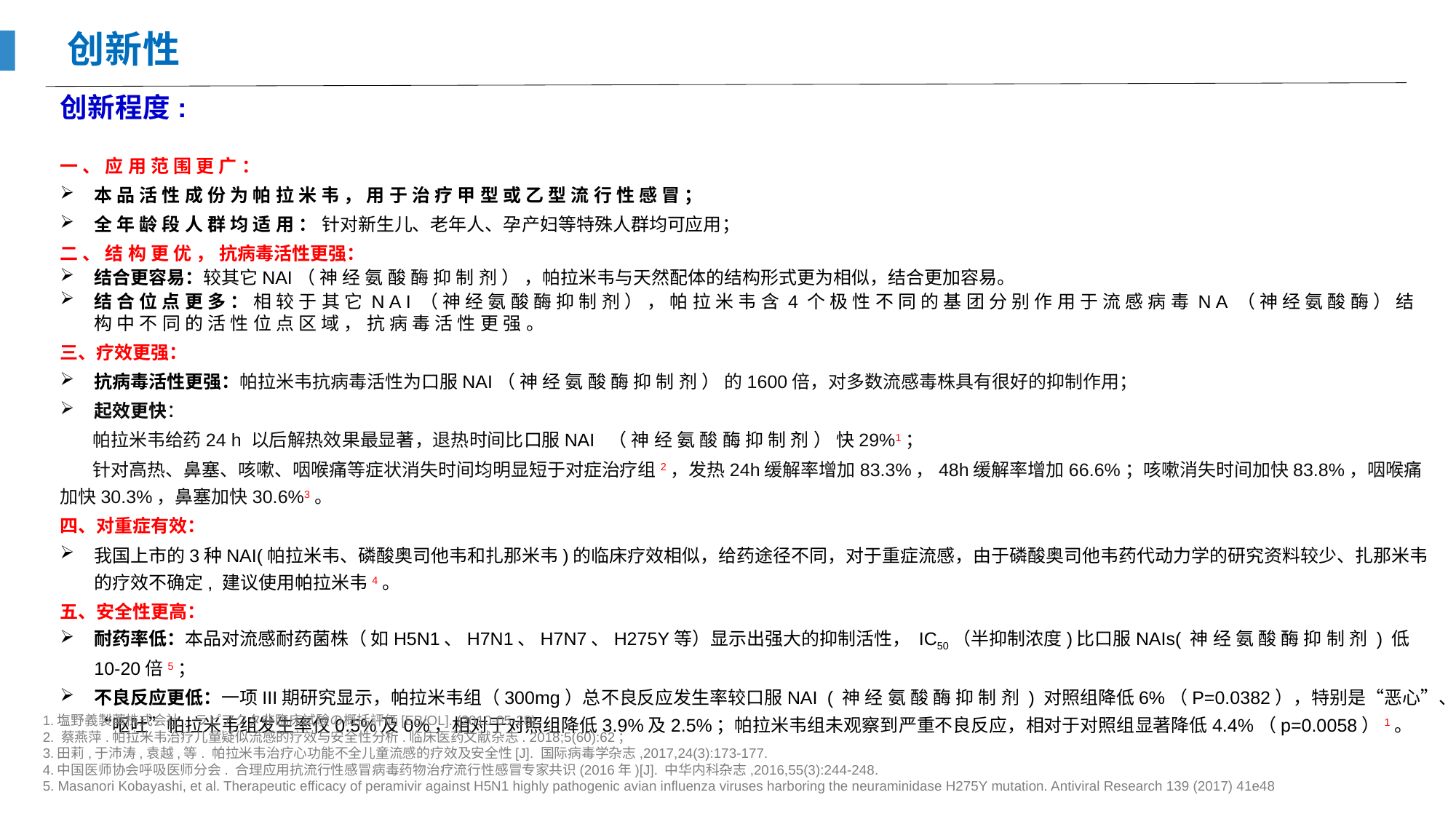

创新性
创新程度:

一、应用范围更广：
本品活性成份为帕拉米韦，用于治疗甲型或乙型流行性感冒；
全年龄段人群均适用：针对新生儿、老年人、孕产妇等特殊人群均可应用；
二、结构更优，抗病毒活性更强：
结合更容易：较其它NAI（神经氨酸酶抑制剂），帕拉米韦与天然配体的结构形式更为相似，结合更加容易。
结合位点更多：相较于其它NAI（神经氨酸酶抑制剂），帕拉米韦含4个极性不同的基团分别作用于流感病毒NA（神经氨酸酶）结构中不同的活性位点区域，抗病毒活性更强。
三、疗效更强：
抗病毒活性更强：帕拉米韦抗病毒活性为口服NAI（神经氨酸酶抑制剂）的1600倍，对多数流感毒株具有很好的抑制作用；
起效更快：
       帕拉米韦给药24 h 以后解热效果最显著，退热时间比口服NAI （神经氨酸酶抑制剂）快29%1；
       针对高热、鼻塞、咳嗽、咽喉痛等症状消失时间均明显短于对症治疗组2，发热24h缓解率增加83.3%，48h缓解率增加66.6%；咳嗽消失时间加快83.8%，咽喉痛加快30.3%，鼻塞加快30.6%3。
四、对重症有效：
我国上市的3种NAI(帕拉米韦、磷酸奥司他韦和扎那米韦)的临床疗效相似，给药途径不同，对于重症流感，由于磷酸奥司他韦药代动力学的研究资料较少、扎那米韦的疗效不确定, 建议使用帕拉米韦4。
五、安全性更高：
耐药率低：本品对流感耐药菌株（ 如H5N1、H7N1、H7N7、H275Y等）显示出强大的抑制活性， IC50（半抑制浓度)比口服NAIs(神经氨酸酶抑制剂)低10-20倍5；
不良反应更低：一项III期研究显示，帕拉米韦组（300mg）总不良反应发生率较口服NAI (神经氨酸酶抑制剂)对照组降低6%（P=0.0382），特别是“恶心”、“呕吐”帕拉米韦组发生率仅0.5%及0%，相对于对照组降低3.9%及2.5%；帕拉米韦组未观察到严重不良反应，相对于对照组显著降低4.4%（p=0.0058）1。
1.塩野義製薬株式会社. ラピアクタ非臨床試験の概括評価[EB/OL]. (2010-05-28)
2. 蔡燕萍.帕拉米韦治疗儿童疑似流感的疗效与安全性分析.临床医药文献杂志. 2018;5(60):62；
3.田莉,于沛涛,袁越,等. 帕拉米韦治疗心功能不全儿童流感的疗效及安全性[J]. 国际病毒学杂志,2017,24(3):173-177.
4.中国医师协会呼吸医师分会. 合理应用抗流行性感冒病毒药物治疗流行性感冒专家共识(2016年)[J]. 中华内科杂志,2016,55(3):244-248.
5. Masanori Kobayashi, et al. Therapeutic efficacy of peramivir against H5N1 highly pathogenic avian influenza viruses harboring the neuraminidase H275Y mutation. Antiviral Research 139 (2017) 41e48